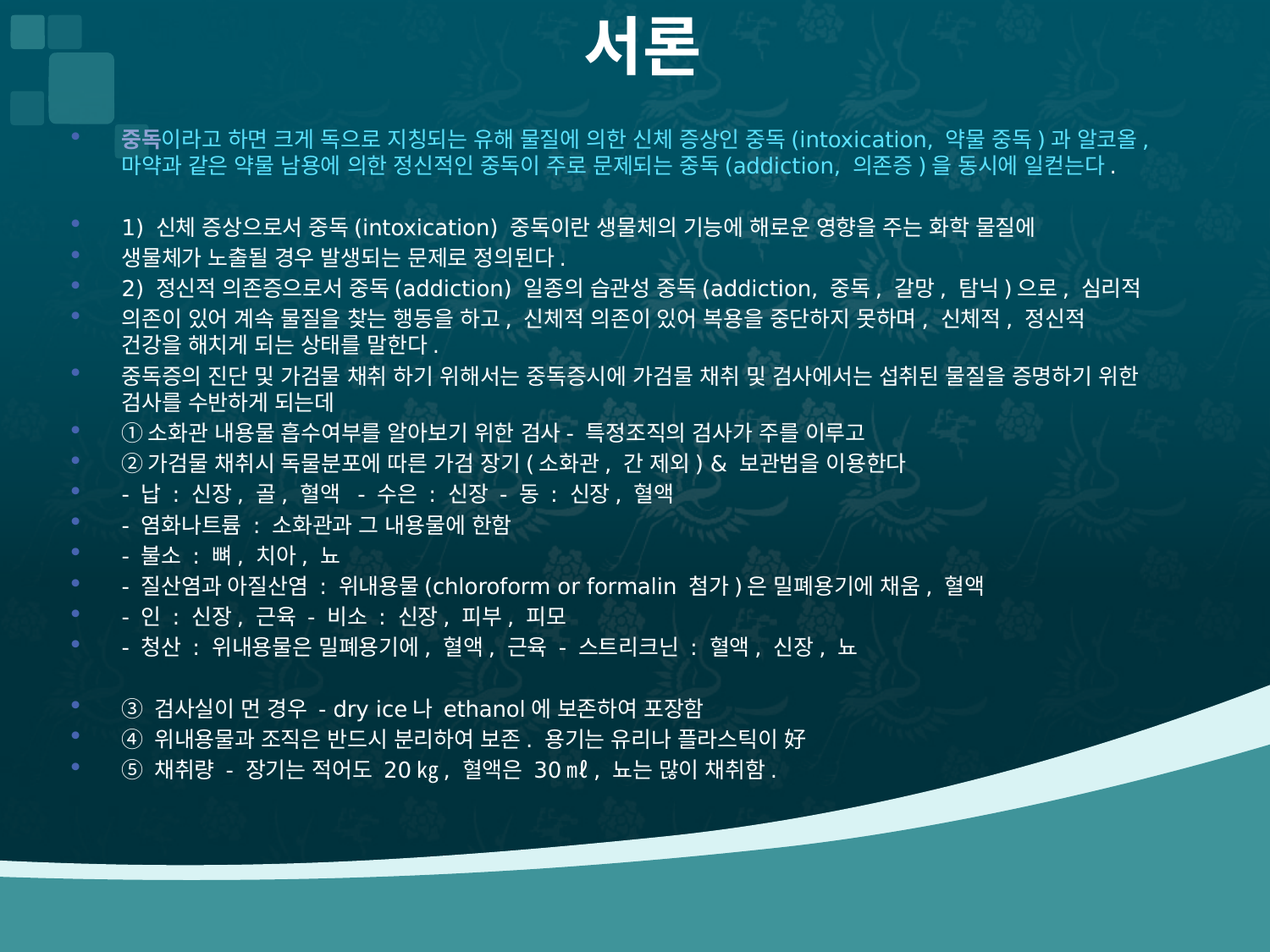

# 서론

중독이라고 하면 크게 독으로 지칭되는 유해 물질에 의한 신체 증상인 중독(intoxication, 약물 중독)과 알코올, 마약과 같은 약물 남용에 의한 정신적인 중독이 주로 문제되는 중독(addiction, 의존증)을 동시에 일컫는다.

1) 신체 증상으로서 중독(intoxication) 중독이란 생물체의 기능에 해로운 영향을 주는 화학 물질에
생물체가 노출될 경우 발생되는 문제로 정의된다.
2) 정신적 의존증으로서 중독(addiction) 일종의 습관성 중독(addiction, 중독, 갈망, 탐닉)으로, 심리적
의존이 있어 계속 물질을 찾는 행동을 하고, 신체적 의존이 있어 복용을 중단하지 못하며, 신체적, 정신적 건강을 해치게 되는 상태를 말한다.
중독증의 진단 및 가검물 채취 하기 위해서는 중독증시에 가검물 채취 및 검사에서는 섭취된 물질을 증명하기 위한 검사를 수반하게 되는데
①소화관 내용물 흡수여부를 알아보기 위한 검사- 특정조직의 검사가 주를 이루고
②가검물 채취시 독물분포에 따른 가검 장기(소화관, 간 제외) & 보관법을 이용한다
- 납 : 신장, 골, 혈액  - 수은 : 신장 - 동 : 신장, 혈액
- 염화나트륨 : 소화관과 그 내용물에 한함
- 불소 : 뼈, 치아, 뇨
- 질산염과 아질산염 : 위내용물(chloroform or formalin 첨가)은 밀폐용기에 채움, 혈액
- 인 : 신장, 근육 - 비소 : 신장, 피부, 피모
- 청산 : 위내용물은 밀폐용기에, 혈액, 근육 - 스트리크닌 : 혈액, 신장, 뇨

③ 검사실이 먼 경우 - dry ice나 ethanol에 보존하여 포장함
④ 위내용물과 조직은 반드시 분리하여 보존. 용기는 유리나 플라스틱이 好
⑤ 채취량 - 장기는 적어도 20㎏, 혈액은 30㎖, 뇨는 많이 채취함.